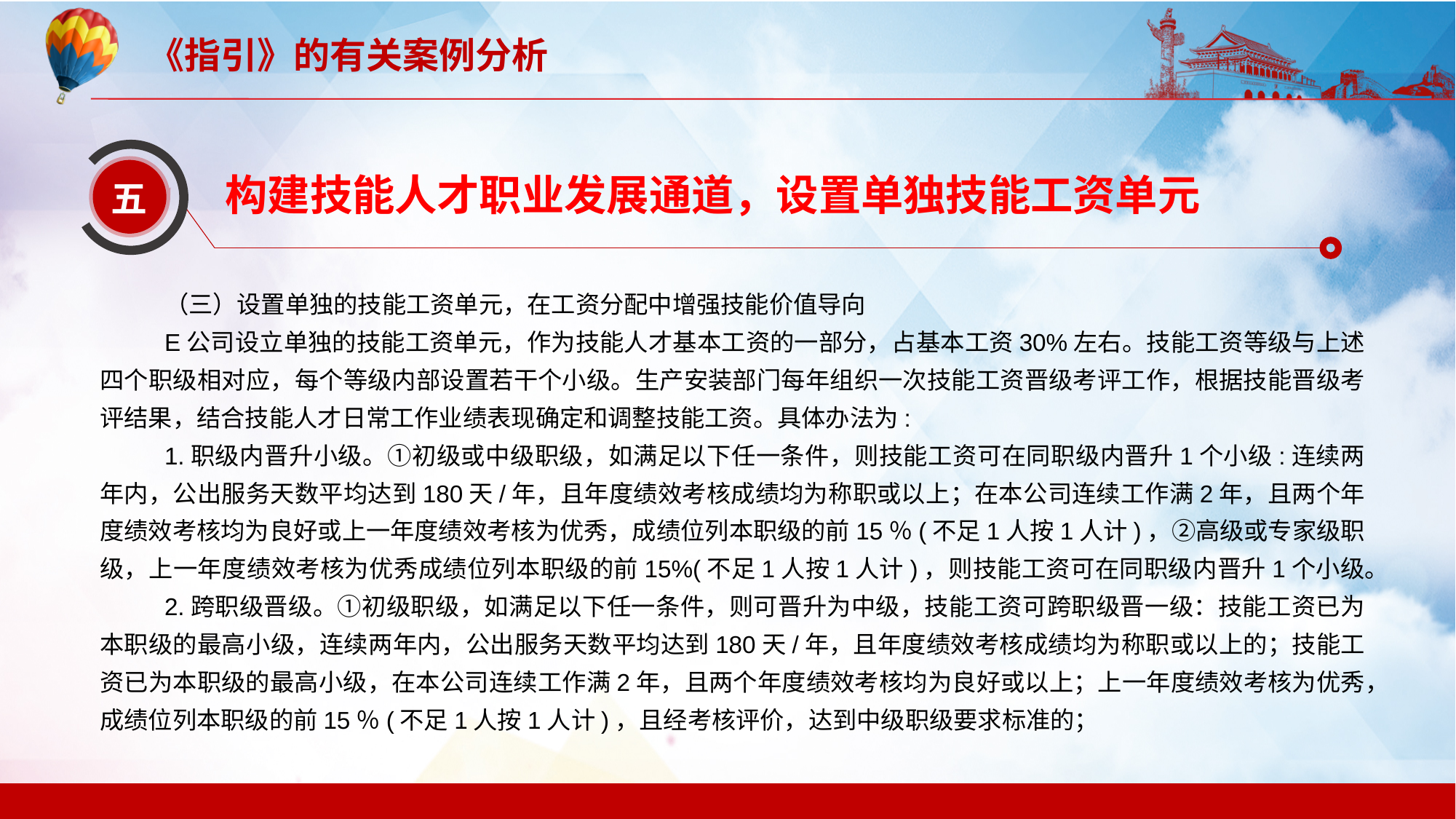

构建技能人才职业发展通道，设置单独技能工资单元
五

（三）设置单独的技能工资单元，在工资分配中增强技能价值导向
E公司设立单独的技能工资单元，作为技能人才基本工资的一部分，占基本工资30%左右。技能工资等级与上述四个职级相对应，每个等级内部设置若干个小级。生产安装部门每年组织一次技能工资晋级考评工作，根据技能晋级考评结果，结合技能人才日常工作业绩表现确定和调整技能工资。具体办法为:
1.职级内晋升小级。①初级或中级职级，如满足以下任一条件，则技能工资可在同职级内晋升1个小级:连续两年内，公出服务天数平均达到180天/年，且年度绩效考核成绩均为称职或以上；在本公司连续工作满2年，且两个年度绩效考核均为良好或上一年度绩效考核为优秀，成绩位列本职级的前15％(不足1人按1人计)，②高级或专家级职级，上一年度绩效考核为优秀成绩位列本职级的前15%(不足1人按1人计)，则技能工资可在同职级内晋升1个小级。
2.跨职级晋级。①初级职级，如满足以下任一条件，则可晋升为中级，技能工资可跨职级晋一级：技能工资已为本职级的最高小级，连续两年内，公出服务天数平均达到180天/年，且年度绩效考核成绩均为称职或以上的；技能工资已为本职级的最高小级，在本公司连续工作满2年，且两个年度绩效考核均为良好或以上；上一年度绩效考核为优秀，成绩位列本职级的前15％(不足1人按1人计)，且经考核评价，达到中级职级要求标准的；